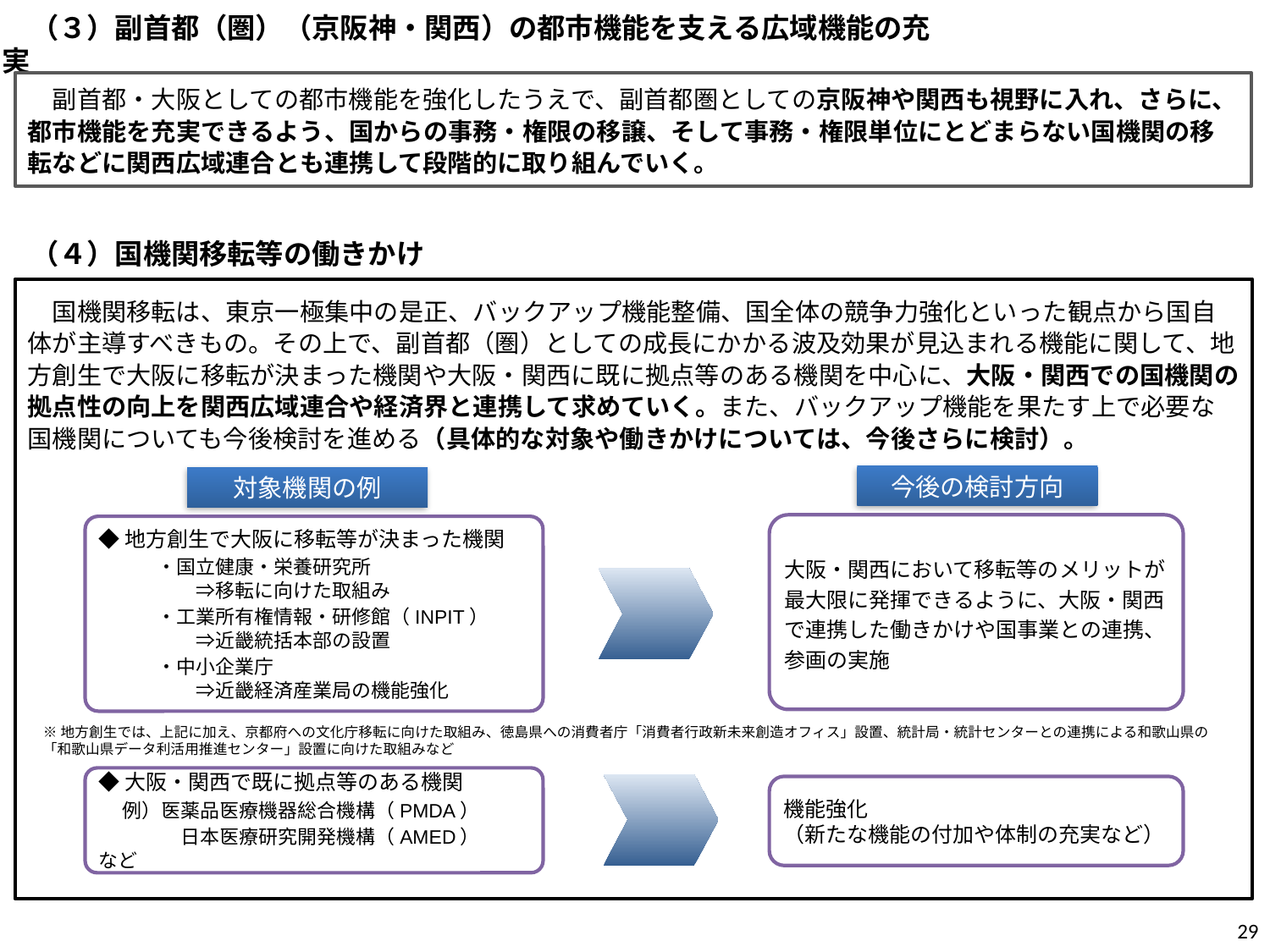

（３）副首都（圏）（京阪神・関西）の都市機能を支える広域機能の充実
　副首都・大阪としての都市機能を強化したうえで、副首都圏としての京阪神や関西も視野に入れ、さらに、都市機能を充実できるよう、国からの事務・権限の移譲、そして事務・権限単位にとどまらない国機関の移転などに関西広域連合とも連携して段階的に取り組んでいく。
　（４）国機関移転等の働きかけ
　国機関移転は、東京一極集中の是正、バックアップ機能整備、国全体の競争力強化といった観点から国自体が主導すべきもの。その上で、副首都（圏）としての成長にかかる波及効果が見込まれる機能に関して、地方創生で大阪に移転が決まった機関や大阪・関西に既に拠点等のある機関を中心に、大阪・関西での国機関の拠点性の向上を関西広域連合や経済界と連携して求めていく。また、バックアップ機能を果たす上で必要な国機関についても今後検討を進める（具体的な対象や働きかけについては、今後さらに検討）。

今後の検討方向
対象機関の例
大阪・関西において移転等のメリットが最大限に発揮できるように、大阪・関西で連携した働きかけや国事業との連携、参画の実施
◆地方創生で大阪に移転等が決まった機関
　　　・国立健康・栄養研究所
　　　　　⇒移転に向けた取組み
　　　・工業所有権情報・研修館（INPIT）
　　　　　⇒近畿統括本部の設置
　　　・中小企業庁
　　　　　⇒近畿経済産業局の機能強化

※地方創生では、上記に加え、京都府への文化庁移転に向けた取組み、徳島県への消費者庁「消費者行政新未来創造オフィス」設置、統計局・統計センターとの連携による和歌山県の「和歌山県データ利活用推進センター」設置に向けた取組みなど
◆大阪・関西で既に拠点等のある機関
　 例）医薬品医療機器総合機構（PMDA）
　　　　 日本医療研究開発機構（AMED）　　など

機能強化
（新たな機能の付加や体制の充実など）
29